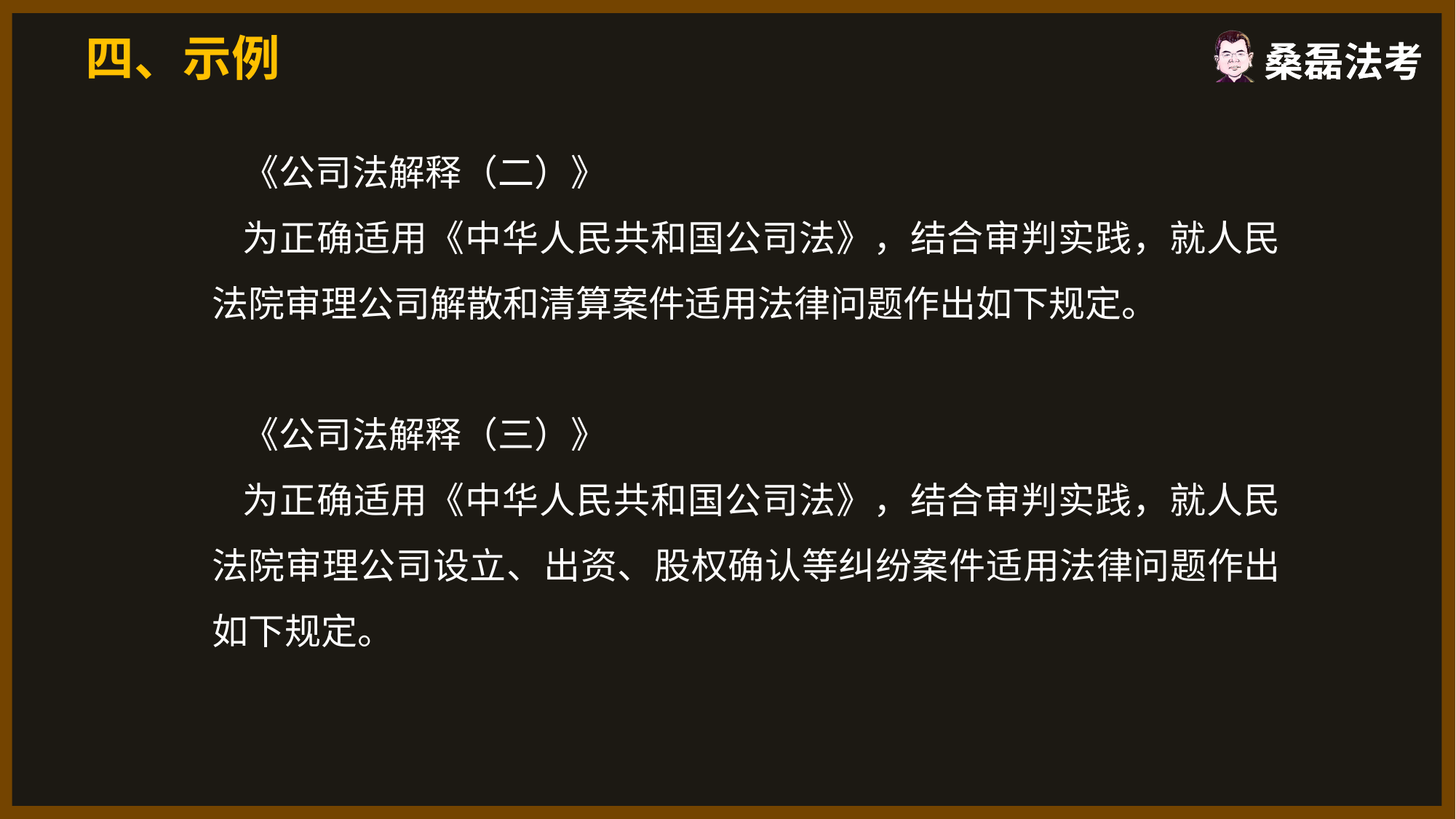

四、示例
《公司法解释（二）》
为正确适用《中华人民共和国公司法》，结合审判实践，就人民法院审理公司解散和清算案件适用法律问题作出如下规定。

《公司法解释（三）》
为正确适用《中华人民共和国公司法》，结合审判实践，就人民法院审理公司设立、出资、股权确认等纠纷案件适用法律问题作出如下规定。